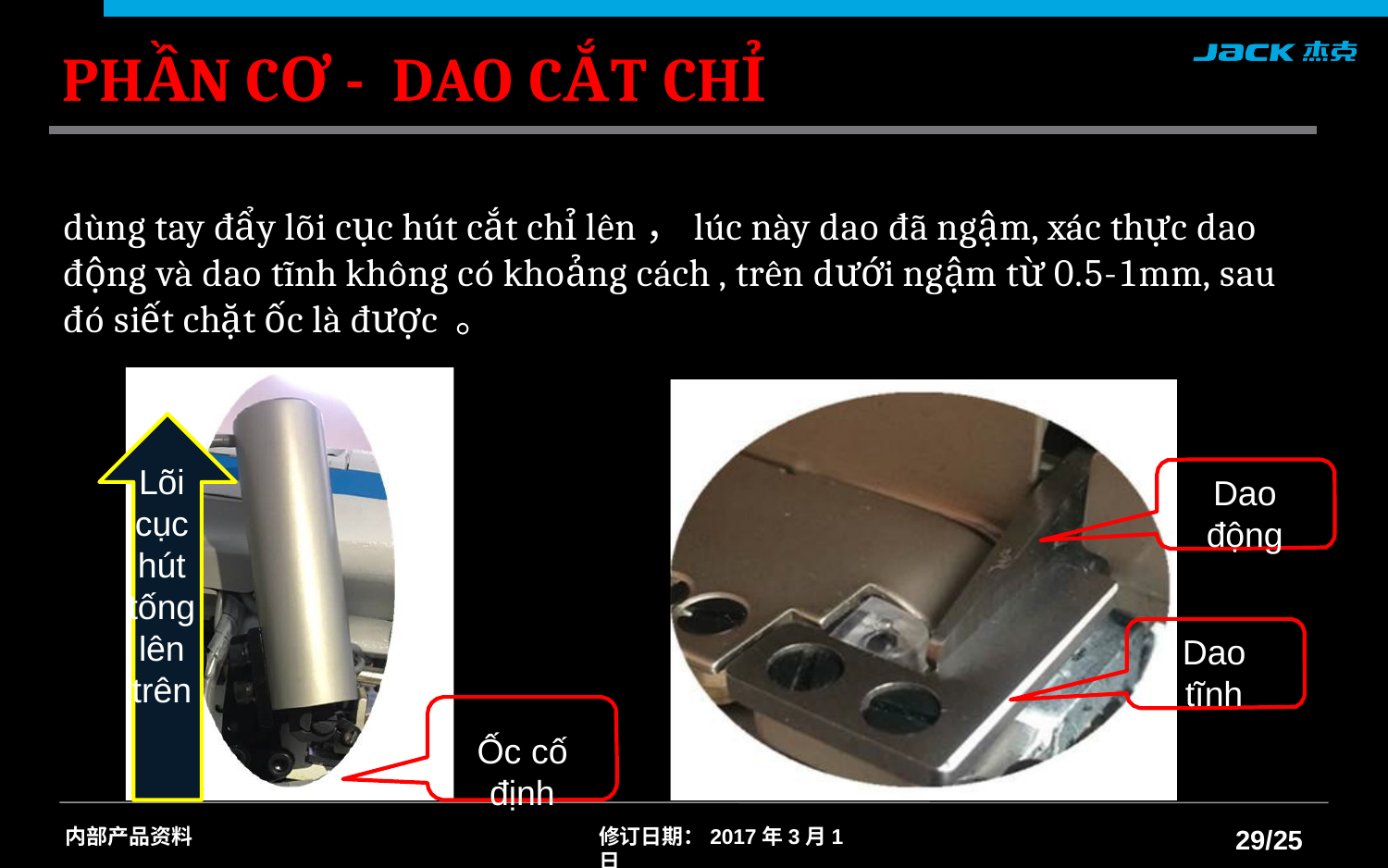

PHẦN CƠ -  DAO CẮT CHỈ

dùng tay đẩy lõi cục hút cắt chỉ lên，lúc này dao đã ngậm, xác thực dao động và dao tĩnh không có khoảng cách , trên dưới ngậm từ 0.5-1mm, sau đó siết chặt ốc là được 。

Lõi cục hút tống lên trên
Dao động

Dao tĩnh

Ốc cố định

29/25
内部产品资料
修订日期：2017年3月1日